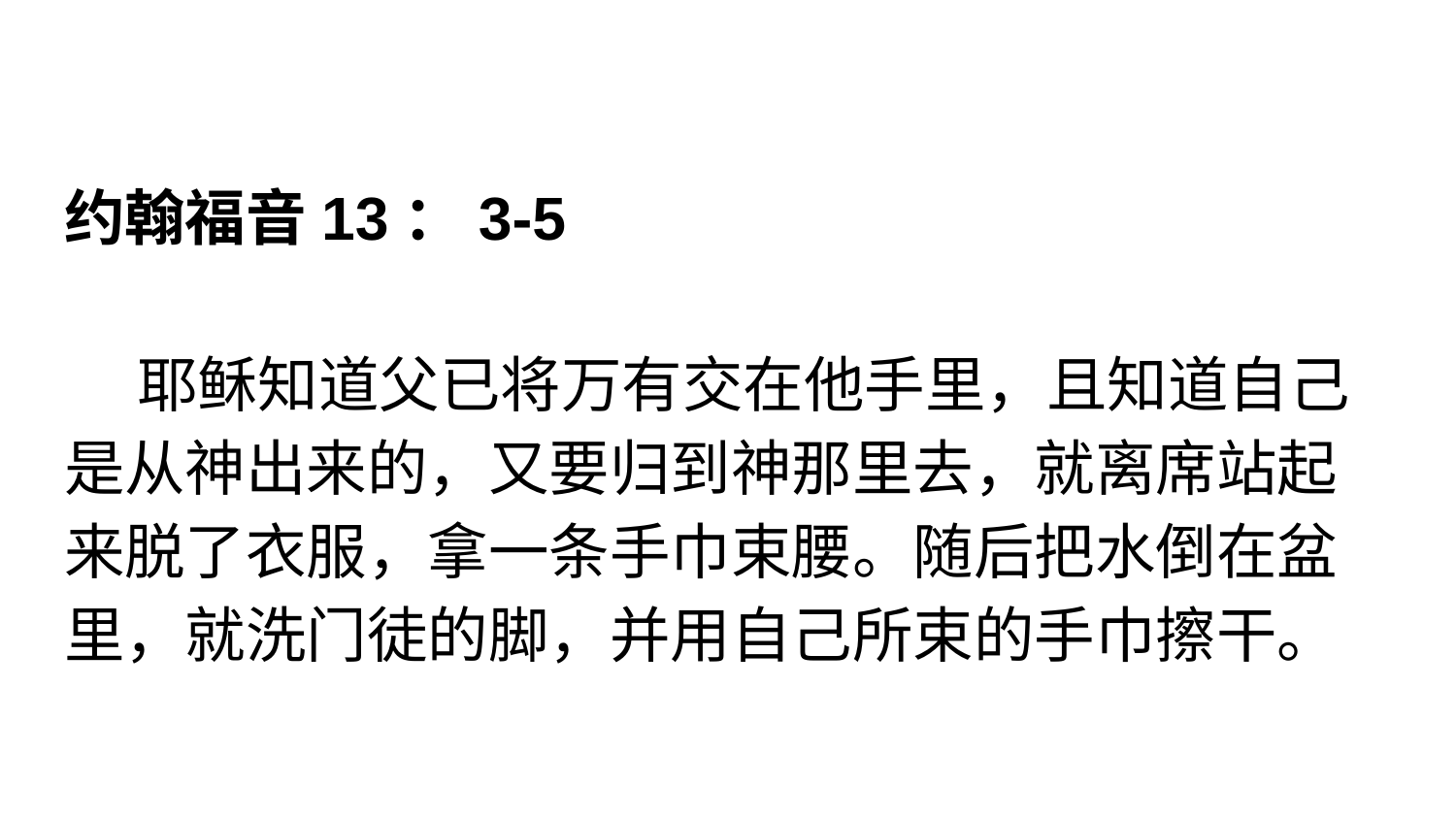

#
约翰福音13：3-5

耶稣知道父已将万有交在他手里，且知道自己是从神出来的，又要归到神那里去，就离席站起来脱了衣服，拿一条手巾束腰。随后把水倒在盆里，就洗门徒的脚，并用自己所束的手巾擦干。